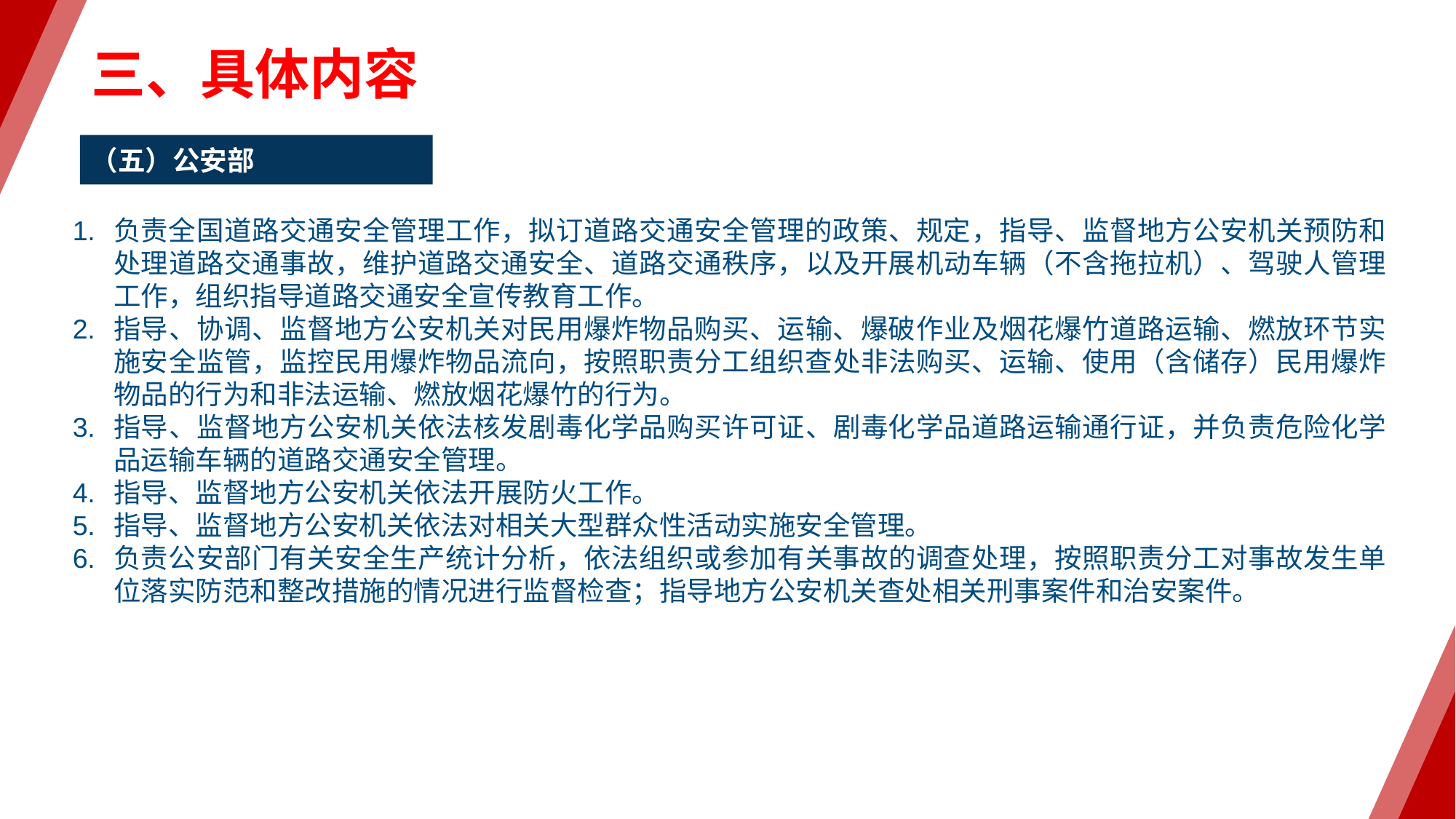

三、具体内容
（五）公安部
负责全国道路交通安全管理工作，拟订道路交通安全管理的政策、规定，指导、监督地方公安机关预防和处理道路交通事故，维护道路交通安全、道路交通秩序，以及开展机动车辆（不含拖拉机）、驾驶人管理工作，组织指导道路交通安全宣传教育工作。
指导、协调、监督地方公安机关对民用爆炸物品购买、运输、爆破作业及烟花爆竹道路运输、燃放环节实施安全监管，监控民用爆炸物品流向，按照职责分工组织查处非法购买、运输、使用（含储存）民用爆炸物品的行为和非法运输、燃放烟花爆竹的行为。
指导、监督地方公安机关依法核发剧毒化学品购买许可证、剧毒化学品道路运输通行证，并负责危险化学品运输车辆的道路交通安全管理。
指导、监督地方公安机关依法开展防火工作。
指导、监督地方公安机关依法对相关大型群众性活动实施安全管理。
负责公安部门有关安全生产统计分析，依法组织或参加有关事故的调查处理，按照职责分工对事故发生单位落实防范和整改措施的情况进行监督检查；指导地方公安机关查处相关刑事案件和治安案件。